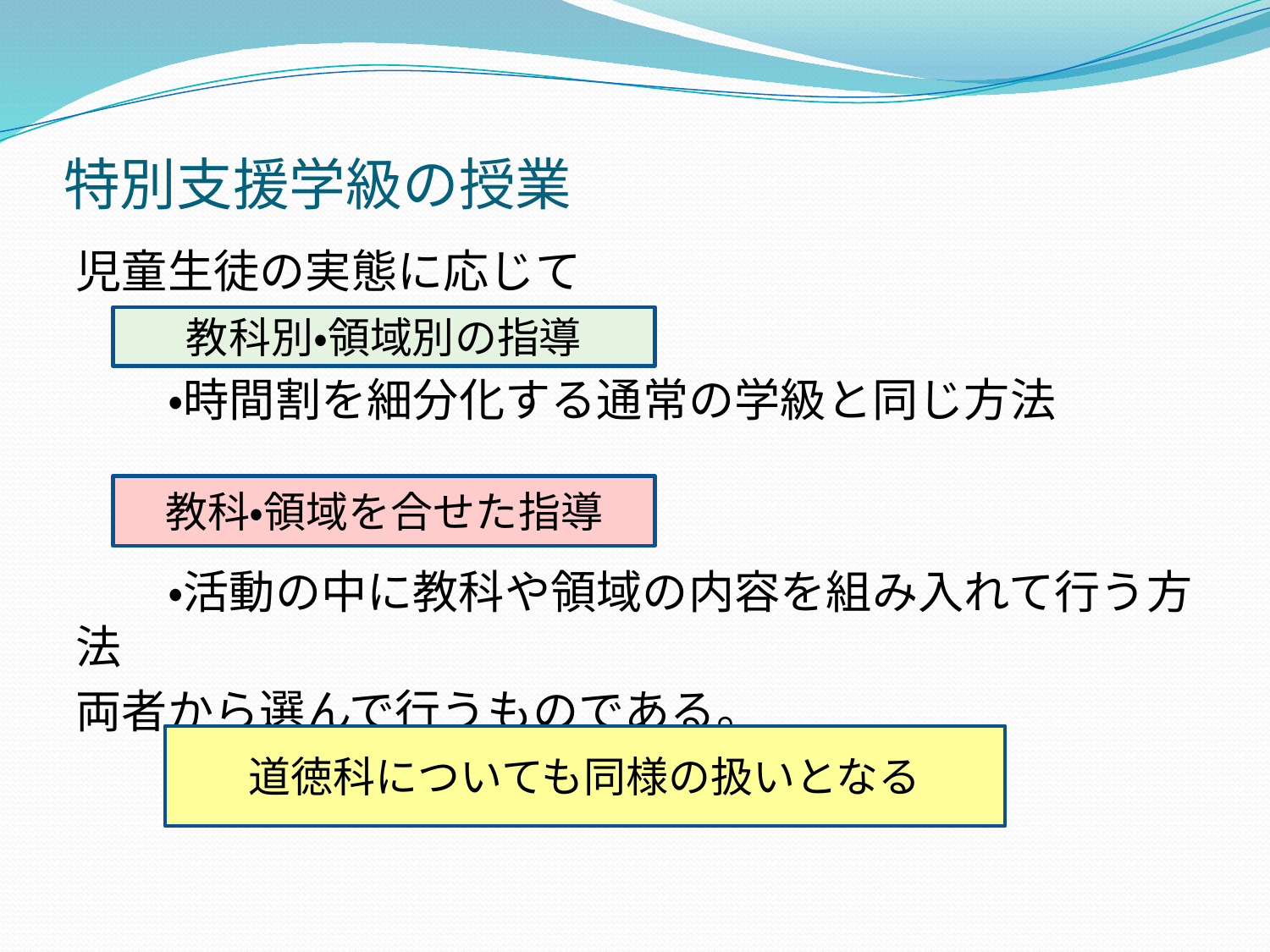

# 特別支援学級の授業
児童生徒の実態に応じて

　　・時間割を細分化する通常の学級と同じ方法

　　・活動の中に教科や領域の内容を組み入れて行う方法
両者から選んで行うものである。

教科別・領域別の指導
教科・領域を合せた指導
道徳科についても同様の扱いとなる